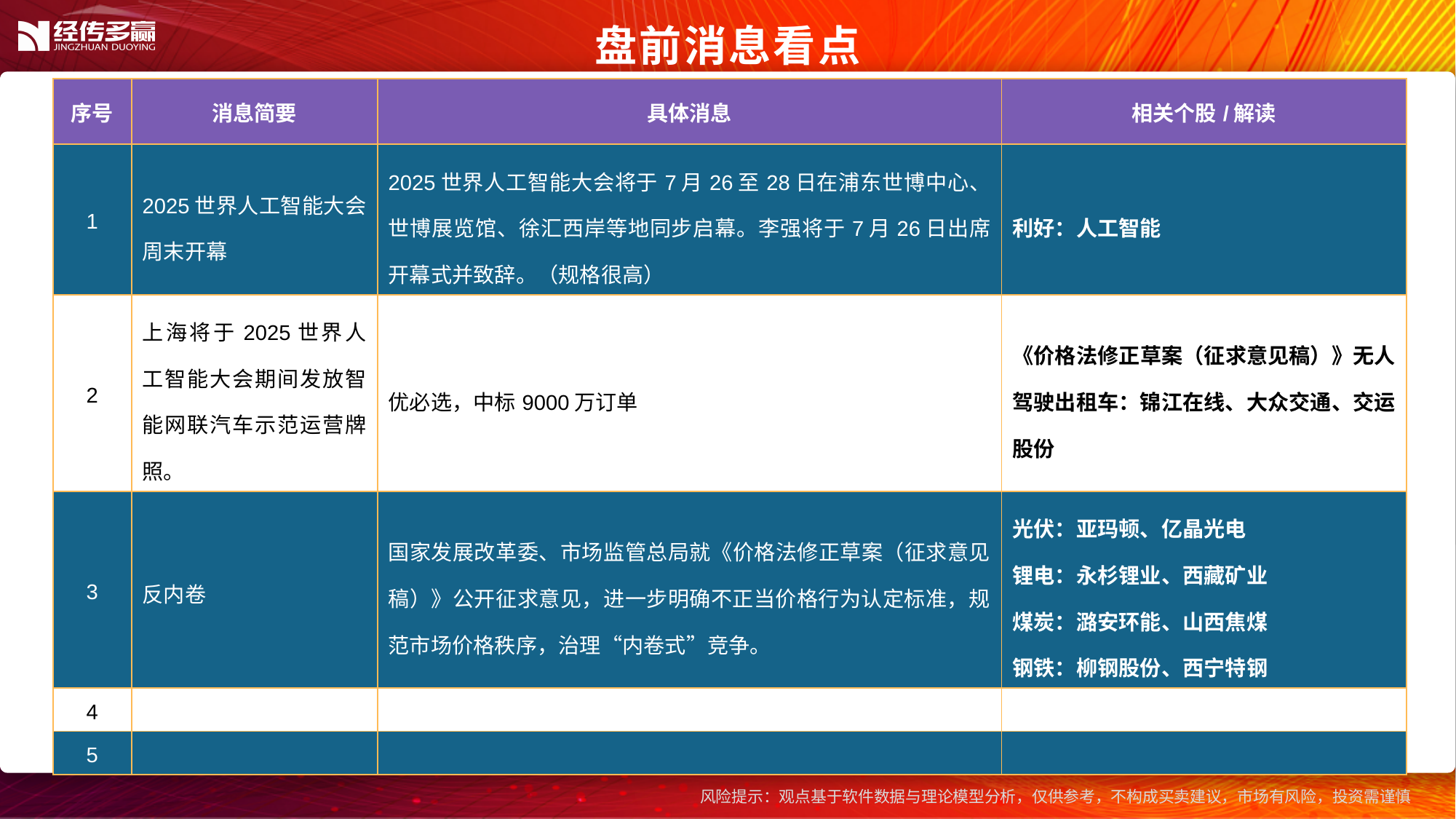

盘前消息看点
| 序号 | 消息简要 | 具体消息 | 相关个股/解读 |
| --- | --- | --- | --- |
| 1 | 2025世界人工智能大会周末开幕 | 2025世界人工智能大会将于7月26至28日在浦东世博中心、世博展览馆、徐汇西岸等地同步启幕。李强将于7月26日出席开幕式并致辞。（规格很高） | 利好：人工智能 |
| 2 | 上海将于2025世界人工智能大会期间发放智能网联汽车示范运营牌照。 | 优必选，中标9000万订单 | 《价格法修正草案（征求意见稿）》无人驾驶出租车：锦江在线、大众交通、交运股份 |
| 3 | 反内卷 | 国家发展改革委、市场监管总局就《价格法修正草案（征求意见稿）》公开征求意见，进一步明确不正当价格行为认定标准，规范市场价格秩序，治理“内卷式”竞争。 | 光伏：亚玛顿、亿晶光电 锂电：永杉锂业、西藏矿业 煤炭：潞安环能、山西焦煤 钢铁：柳钢股份、西宁特钢 |
| 4 |  |  |  |
| 5 |  |  |  |